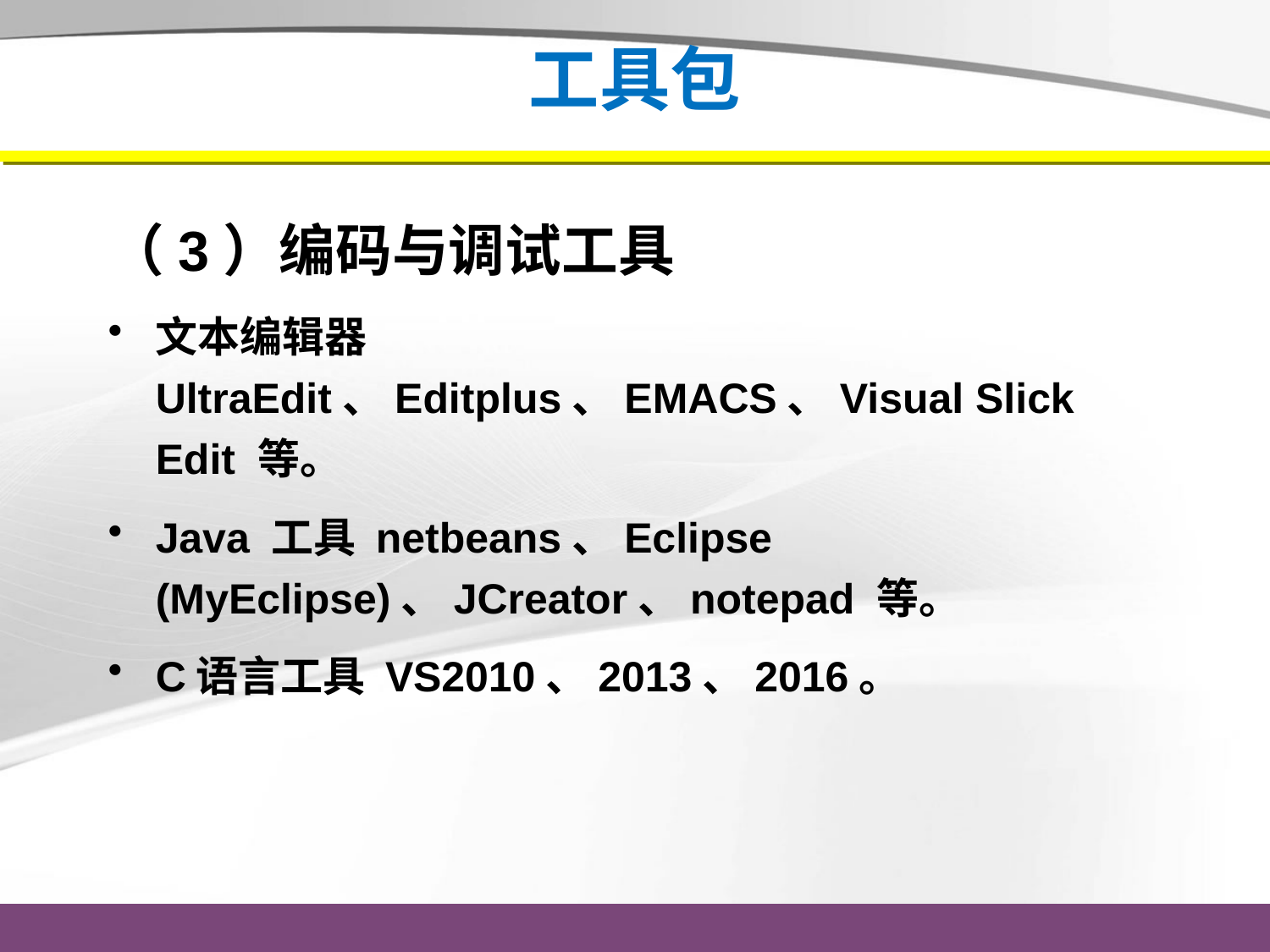

# 工具包
（3）编码与调试工具
文本编辑器 UltraEdit、Editplus、EMACS、Visual Slick Edit 等。
Java 工具 netbeans、Eclipse (MyEclipse)、JCreator、notepad 等。
C语言工具 VS2010、2013、2016。